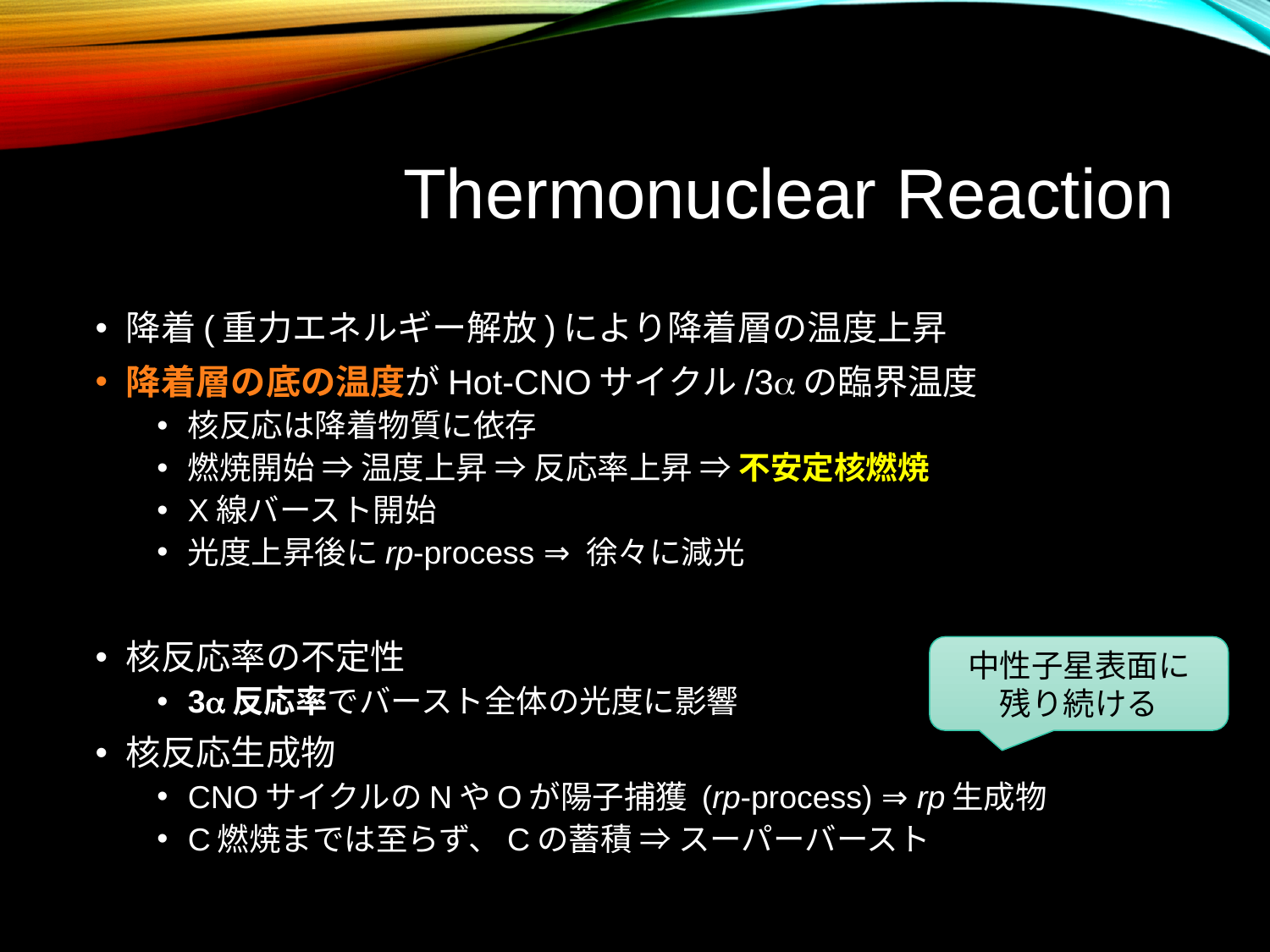

# Thermonuclear Reaction
降着(重力エネルギー解放)により降着層の温度上昇
降着層の底の温度がHot-CNOサイクル/3αの臨界温度
核反応は降着物質に依存
燃焼開始 ⇒ 温度上昇 ⇒ 反応率上昇 ⇒ 不安定核燃焼
X線バースト開始
光度上昇後にrp-process ⇒ 徐々に減光

核反応率の不定性
3α反応率でバースト全体の光度に影響
核反応生成物
CNOサイクルのNやOが陽子捕獲 (rp-process) ⇒ rp生成物
C燃焼までは至らず、Cの蓄積 ⇒ スーパーバースト
中性子星表面に
残り続ける